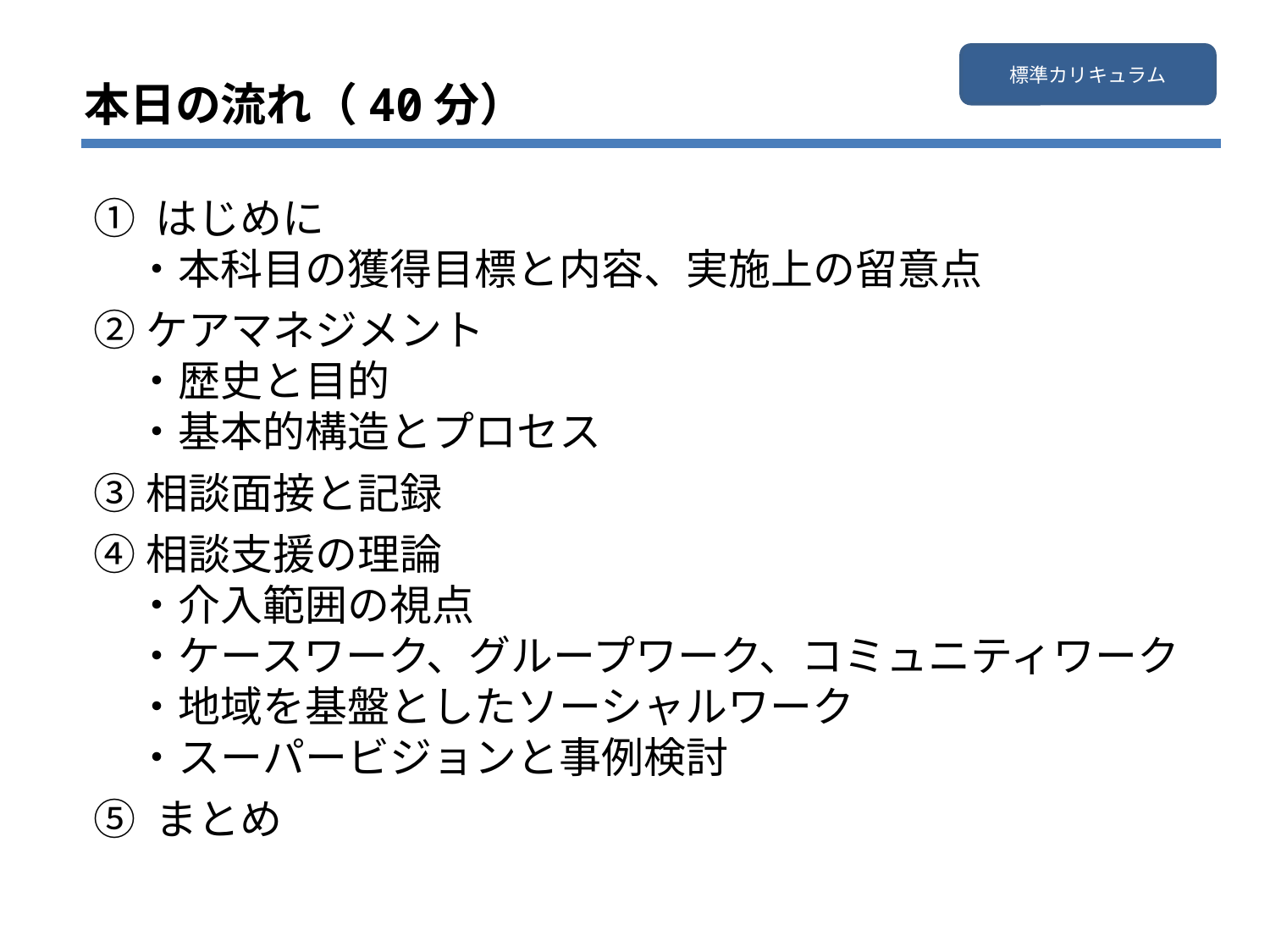

標準カリキュラム
本日の流れ（40分）
① はじめに
　・本科目の獲得目標と内容、実施上の留意点

②ケアマネジメント
　・歴史と目的
　・基本的構造とプロセス

③相談面接と記録

④相談支援の理論
　・介入範囲の視点
　・ケースワーク、グループワーク、コミュニティワーク
　・地域を基盤としたソーシャルワーク
　・スーパービジョンと事例検討

⑤ まとめ